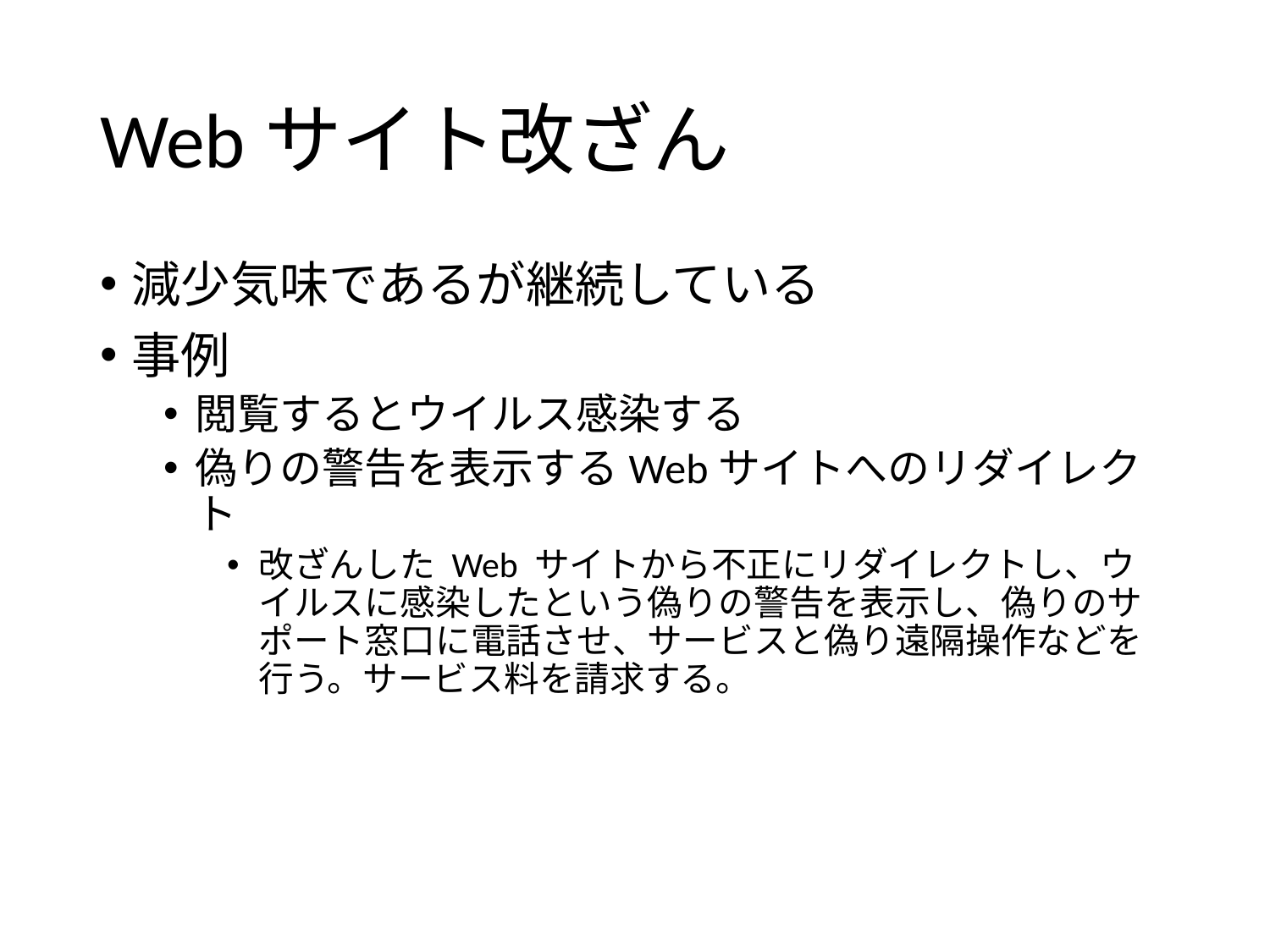

# Webサイト改ざん
減少気味であるが継続している
事例
閲覧するとウイルス感染する
偽りの警告を表示するWebサイトへのリダイレクト
改ざんした Web サイトから不正にリダイレクトし、ウイルスに感染したという偽りの警告を表示し、偽りのサポート窓口に電話させ、サービスと偽り遠隔操作などを行う。サービス料を請求する。